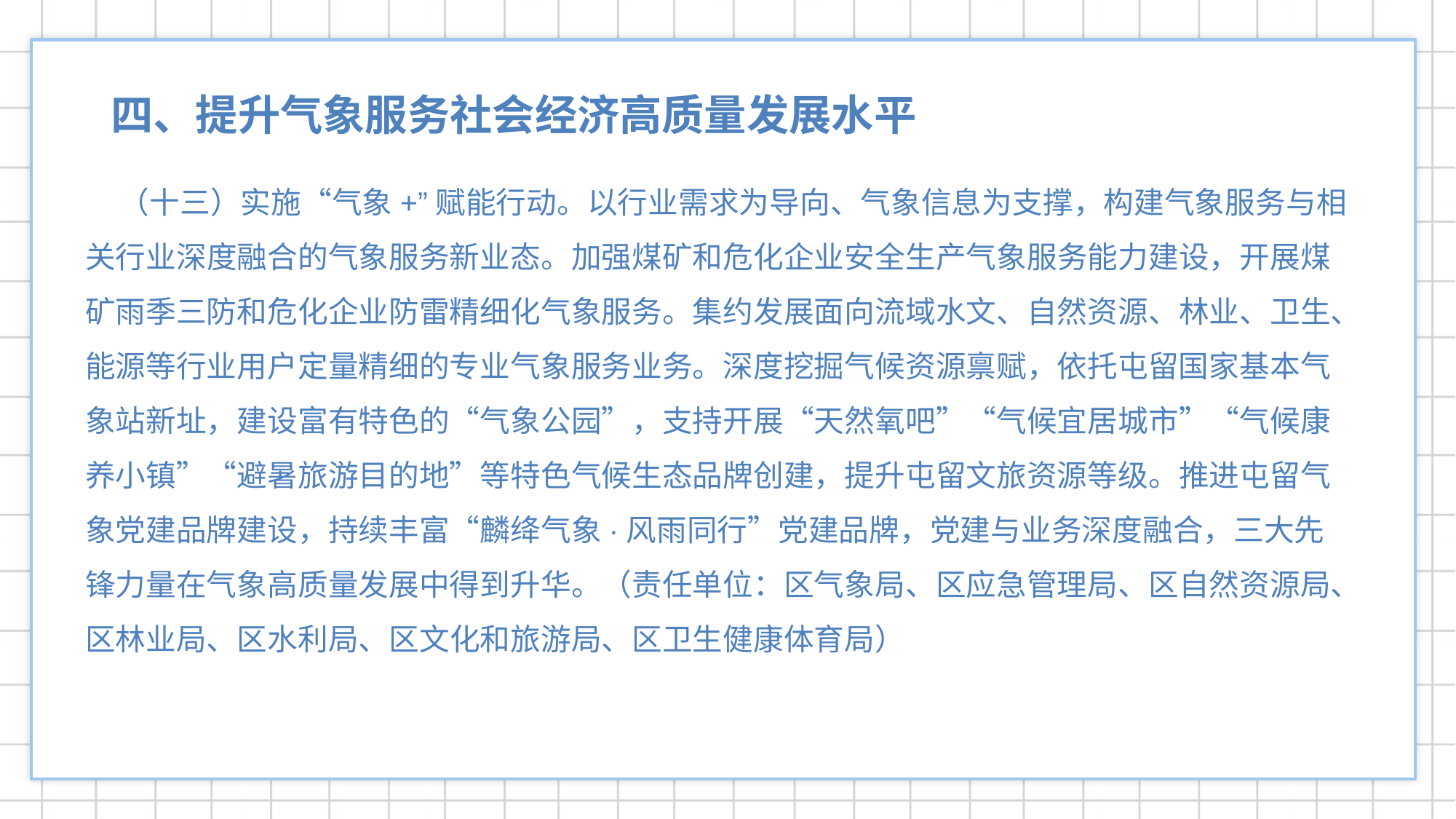

四、提升气象服务社会经济高质量发展水平
    （十三）实施“气象+”赋能行动。以行业需求为导向、气象信息为支撑，构建气象服务与相关行业深度融合的气象服务新业态。加强煤矿和危化企业安全生产气象服务能力建设，开展煤矿雨季三防和危化企业防雷精细化气象服务。集约发展面向流域水文、自然资源、林业、卫生、能源等行业用户定量精细的专业气象服务业务。深度挖掘气候资源禀赋，依托屯留国家基本气象站新址，建设富有特色的“气象公园”，支持开展“天然氧吧”“气候宜居城市”“气候康养小镇”“避暑旅游目的地”等特色气候生态品牌创建，提升屯留文旅资源等级。推进屯留气象党建品牌建设，持续丰富“麟绛气象·风雨同行”党建品牌，党建与业务深度融合，三大先锋力量在气象高质量发展中得到升华。（责任单位：区气象局、区应急管理局、区自然资源局、区林业局、区水利局、区文化和旅游局、区卫生健康体育局）